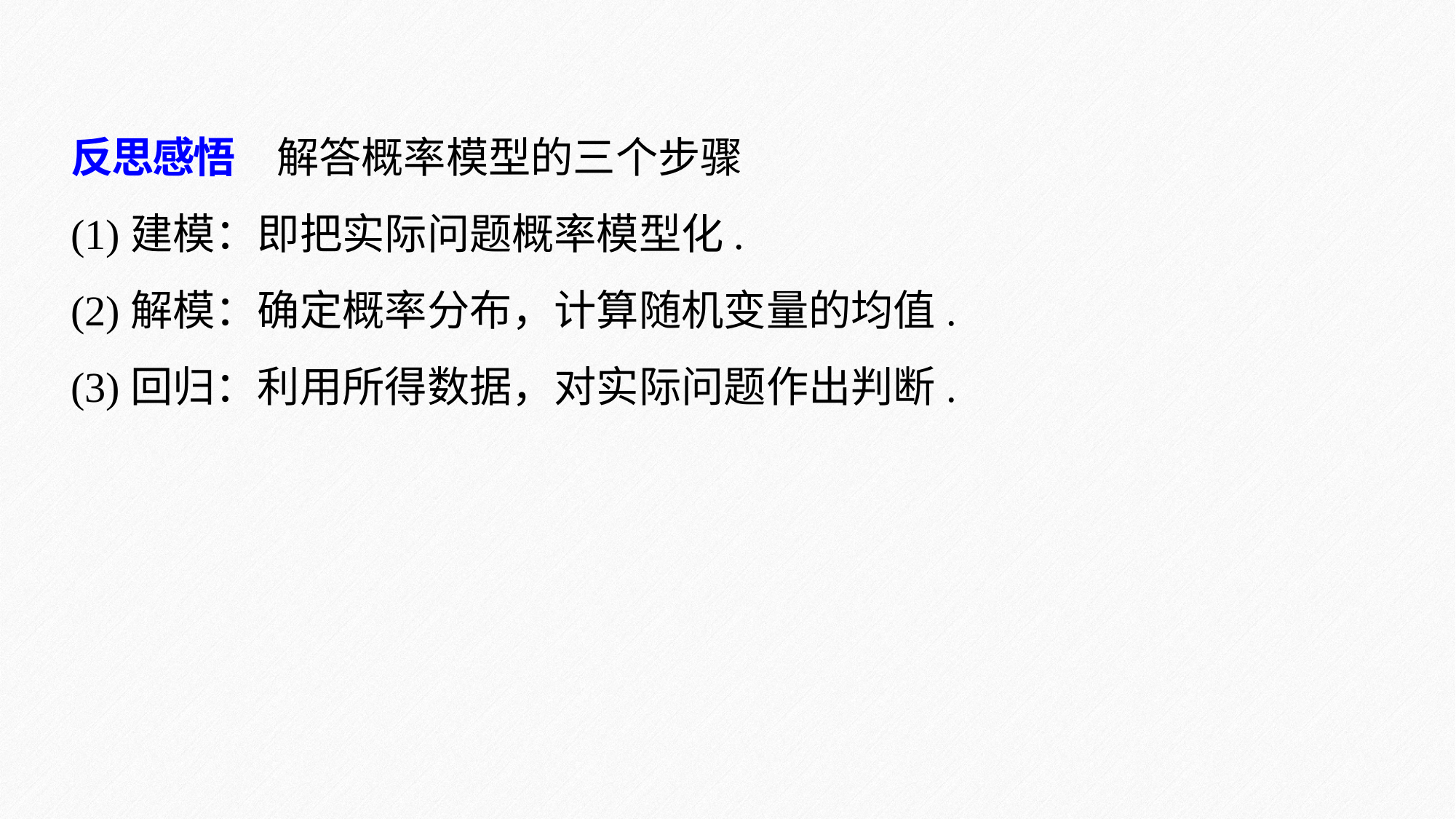

反思感悟　解答概率模型的三个步骤
(1)建模：即把实际问题概率模型化.
(2)解模：确定概率分布，计算随机变量的均值.
(3)回归：利用所得数据，对实际问题作出判断.